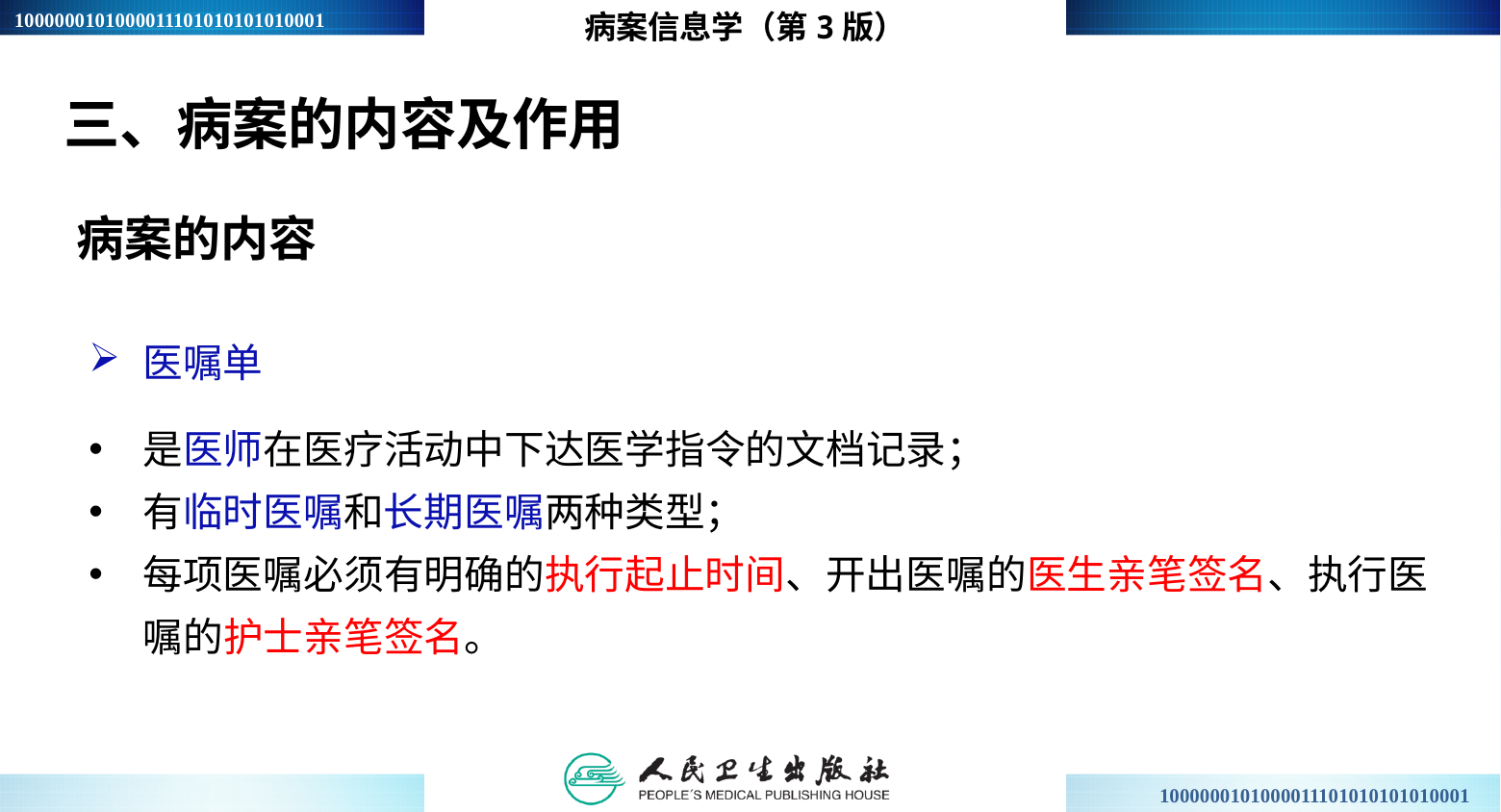

病案信息学（第3版）
三、病案的内容及作用
病案的内容
医嘱单
是医师在医疗活动中下达医学指令的文档记录；
有临时医嘱和长期医嘱两种类型；
每项医嘱必须有明确的执行起止时间、开出医嘱的医生亲笔签名、执行医嘱的护士亲笔签名。